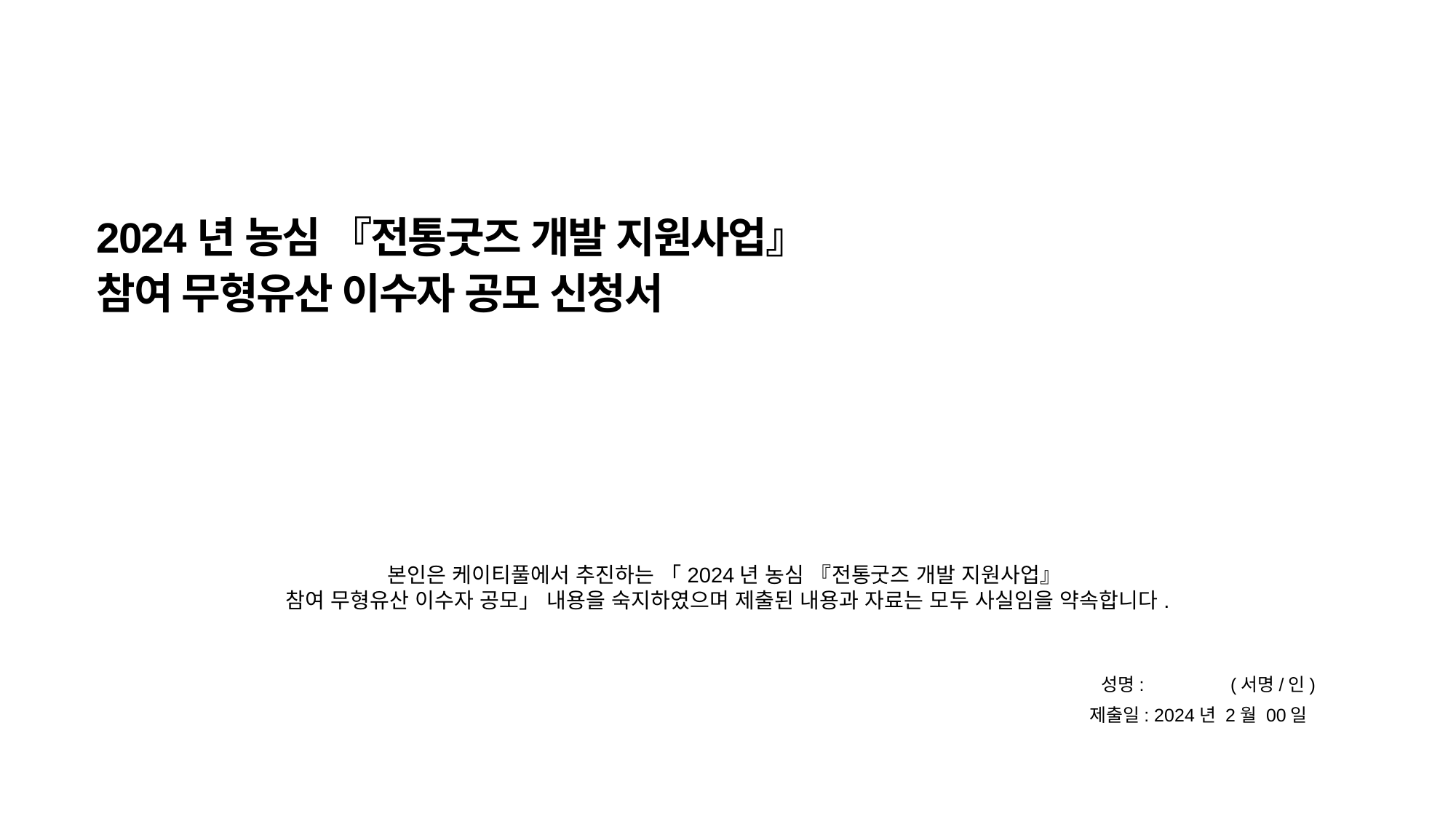

2024년 농심 『전통굿즈 개발 지원사업』
참여 무형유산 이수자 공모 신청서
본인은 케이티풀에서 추진하는 「2024년 농심 『전통굿즈 개발 지원사업』
참여 무형유산 이수자 공모」 내용을 숙지하였으며 제출된 내용과 자료는 모두 사실임을 약속합니다.
성명:                 (서명/인)
제출일: 2024년 2월 00일